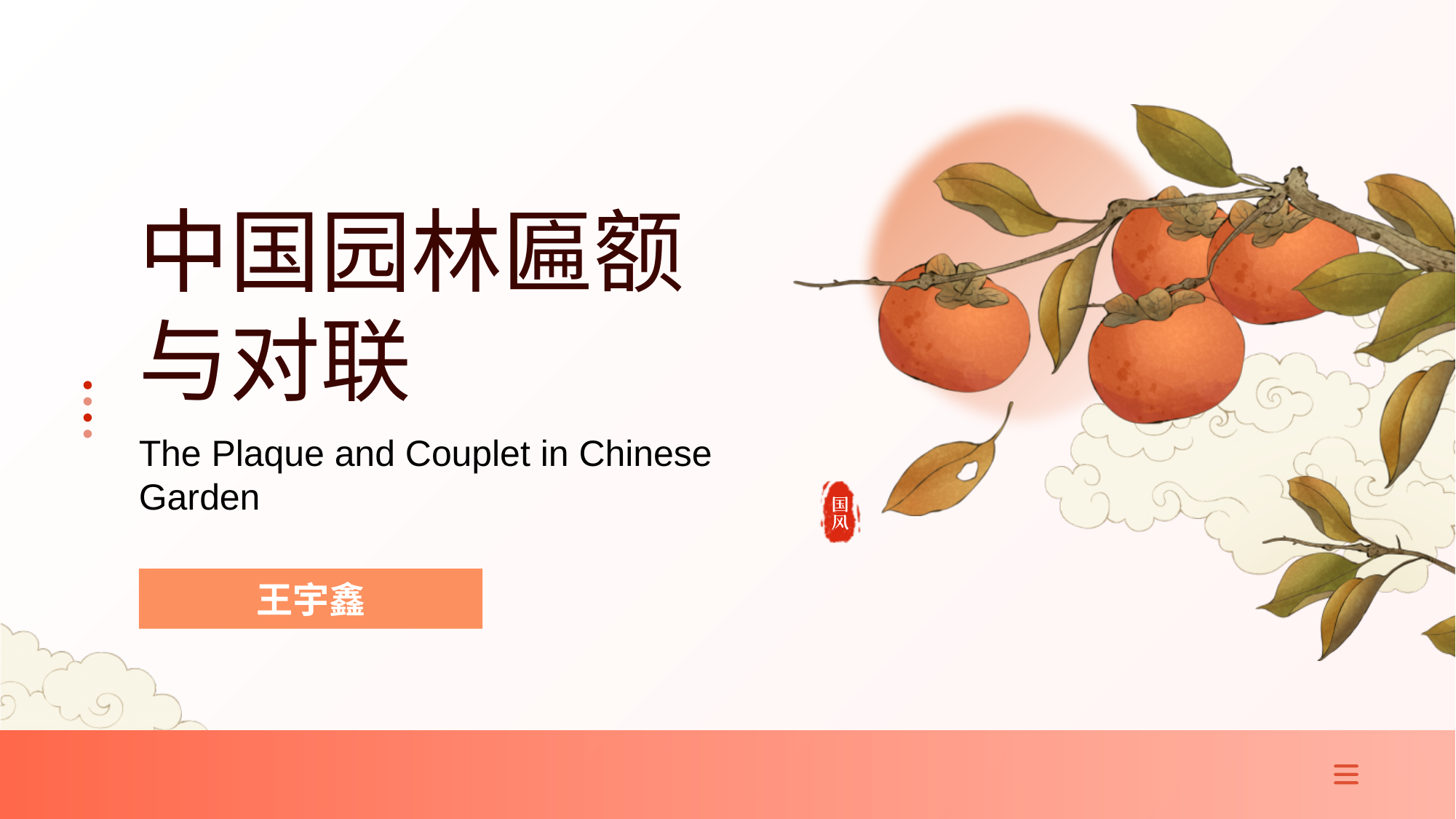

# 中国园林匾额与对联
The Plaque and Couplet in Chinese Garden

王宇鑫